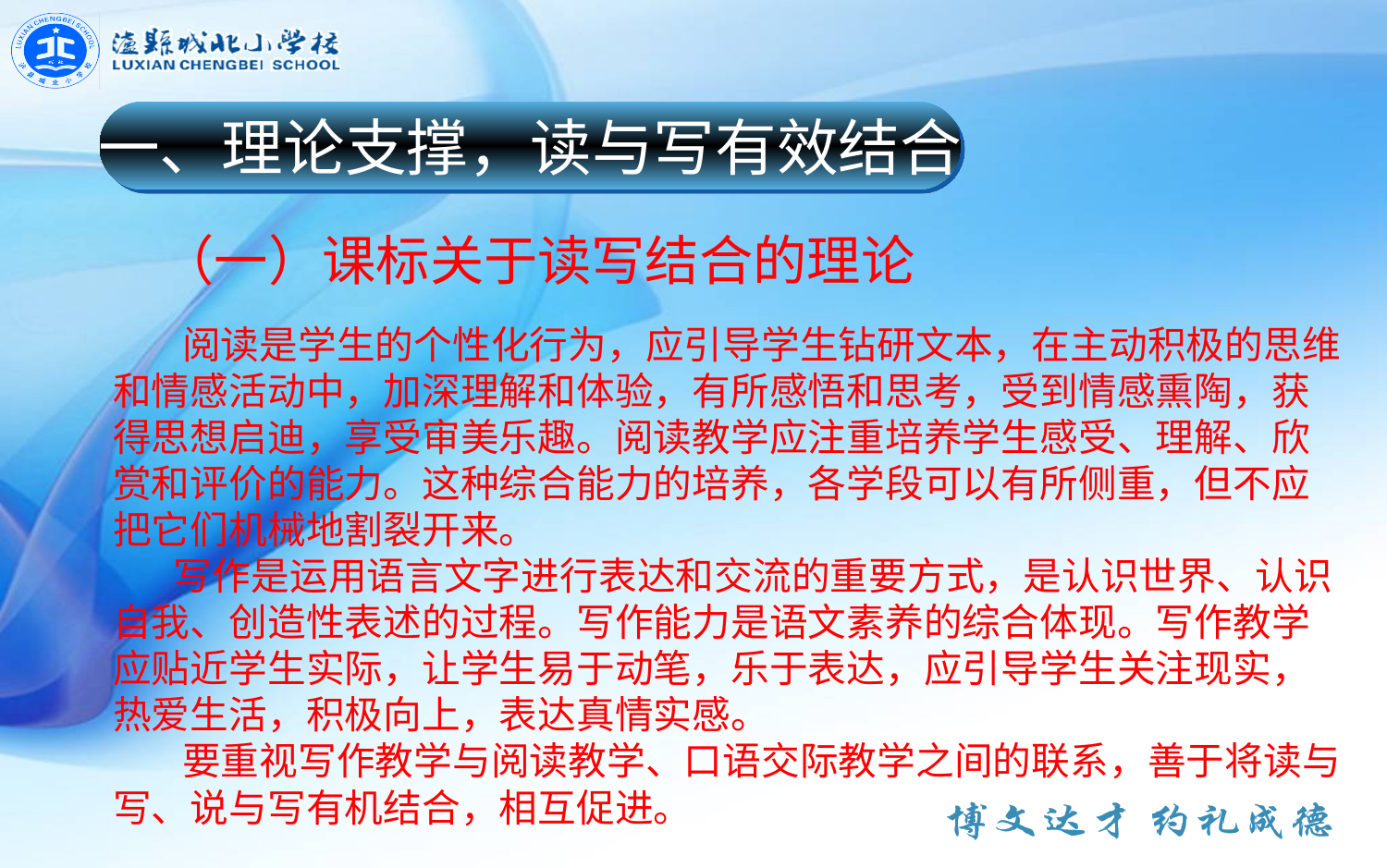

一、理论支撑，读与写有效结合
  （一）课标关于读写结合的理论

       阅读是学生的个性化行为，应引导学生钻研文本，在主动积极的思维和情感活动中，加深理解和体验，有所感悟和思考，受到情感熏陶，获得思想启迪，享受审美乐趣。阅读教学应注重培养学生感受、理解、欣赏和评价的能力。这种综合能力的培养，各学段可以有所侧重，但不应把它们机械地割裂开来。
      写作是运用语言文字进行表达和交流的重要方式，是认识世界、认识自我、创造性表述的过程。写作能力是语文素养的综合体现。写作教学应贴近学生实际，让学生易于动笔，乐于表达，应引导学生关注现实，热爱生活，积极向上，表达真情实感。
       要重视写作教学与阅读教学、口语交际教学之间的联系，善于将读与写、说与写有机结合，相互促进。